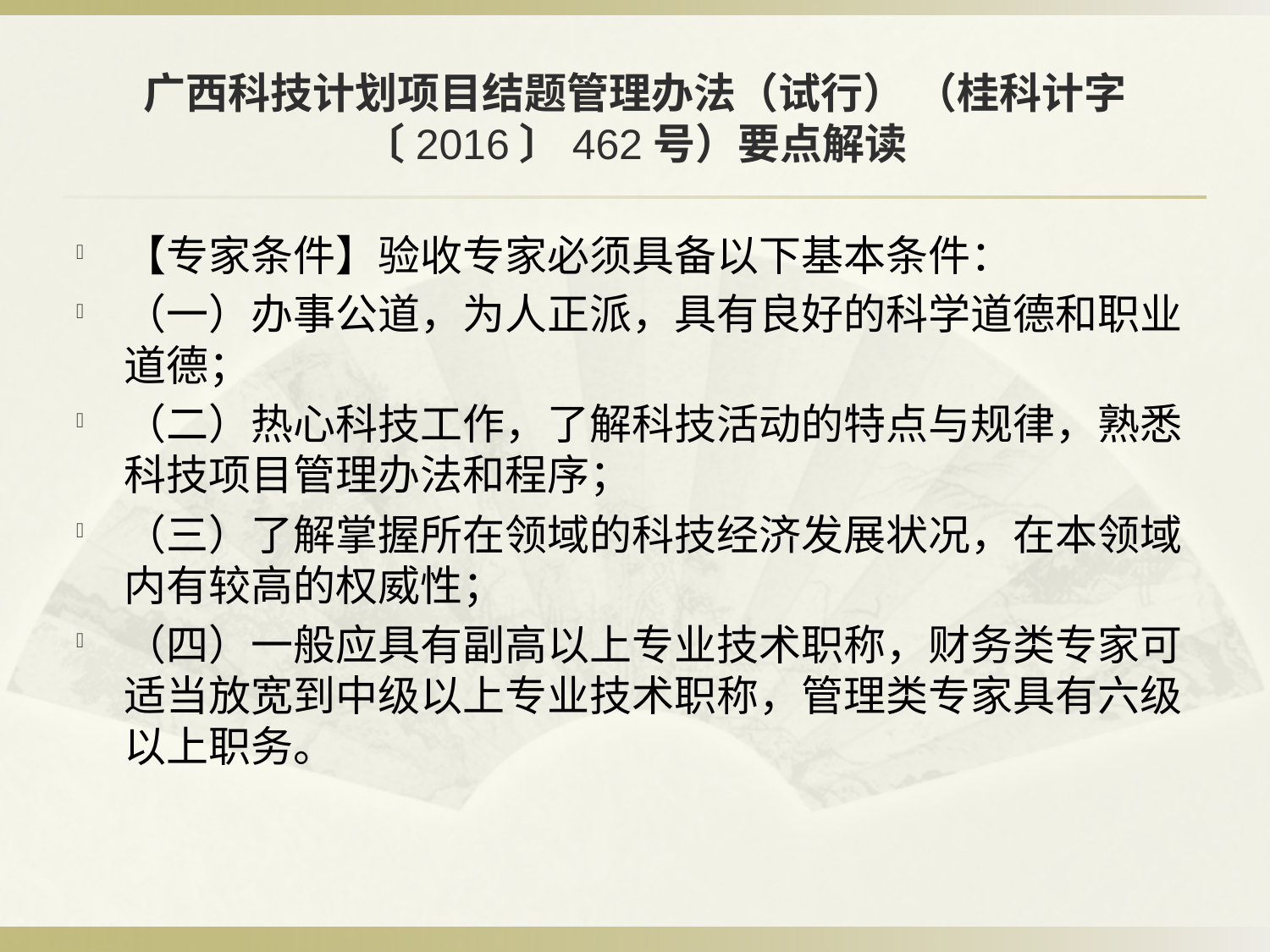

# 广西科技计划项目结题管理办法（试行） （桂科计字〔2016〕462号）要点解读
【专家条件】验收专家必须具备以下基本条件：
（一）办事公道，为人正派，具有良好的科学道德和职业道德；
（二）热心科技工作，了解科技活动的特点与规律，熟悉科技项目管理办法和程序；
（三）了解掌握所在领域的科技经济发展状况，在本领域内有较高的权威性；
（四）一般应具有副高以上专业技术职称，财务类专家可适当放宽到中级以上专业技术职称，管理类专家具有六级以上职务。